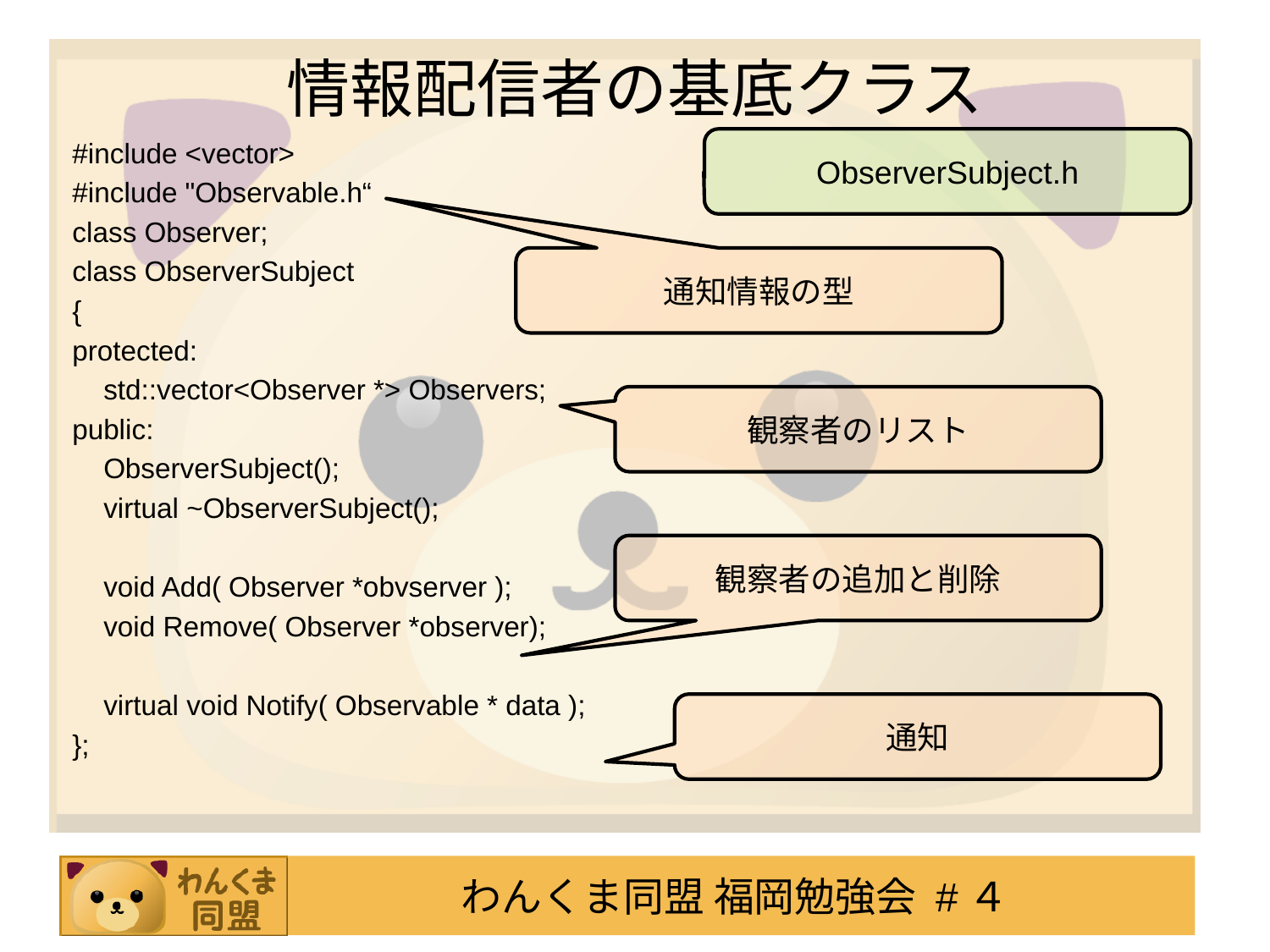

# 情報配信者の基底クラス
#include <vector>
#include "Observable.h“
class Observer;
class ObserverSubject
{
protected:
    std::vector<Observer *> Observers;
public:
    ObserverSubject();
    virtual ~ObserverSubject();

    void Add( Observer *obvserver );
    void Remove( Observer *observer);

    virtual void Notify( Observable * data );
};

ObserverSubject.h
通知情報の型
観察者のリスト
観察者の追加と削除
通知